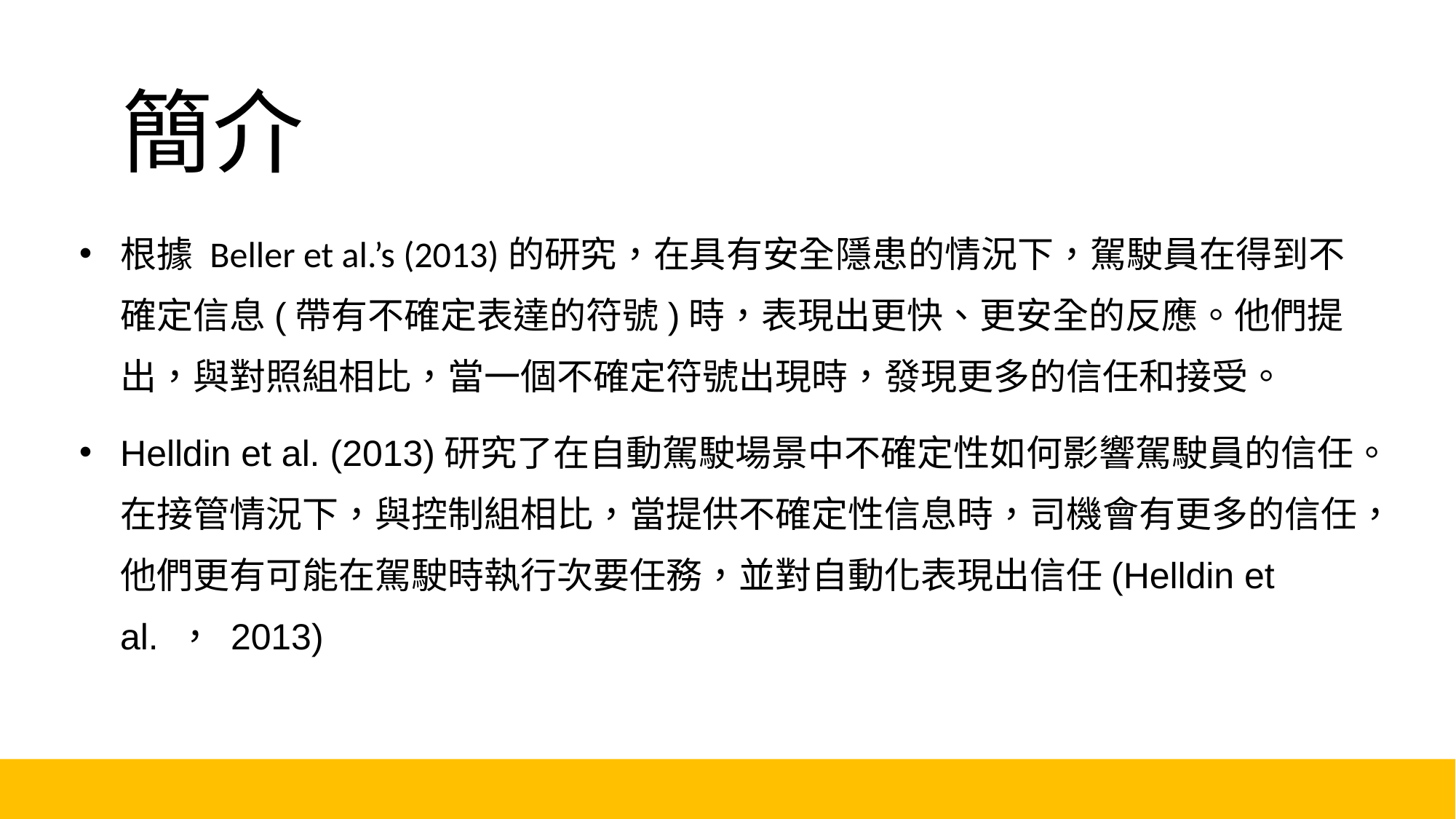

# 簡介
根據 Beller et al.’s (2013)的研究，在具有安全隱患的情況下，駕駛員在得到不確定信息(帶有不確定表達的符號)時，表現出更快、更安全的反應。他們提出，與對照組相比，當一個不確定符號出現時，發現更多的信任和接受。
Helldin et al. (2013)研究了在自動駕駛場景中不確定性如何影響駕駛員的信任。在接管情況下，與控制組相比，當提供不確定性信息時，司機會有更多的信任，他們更有可能在駕駛時執行次要任務，並對自動化表現出信任(Helldin et al. ， 2013)

4